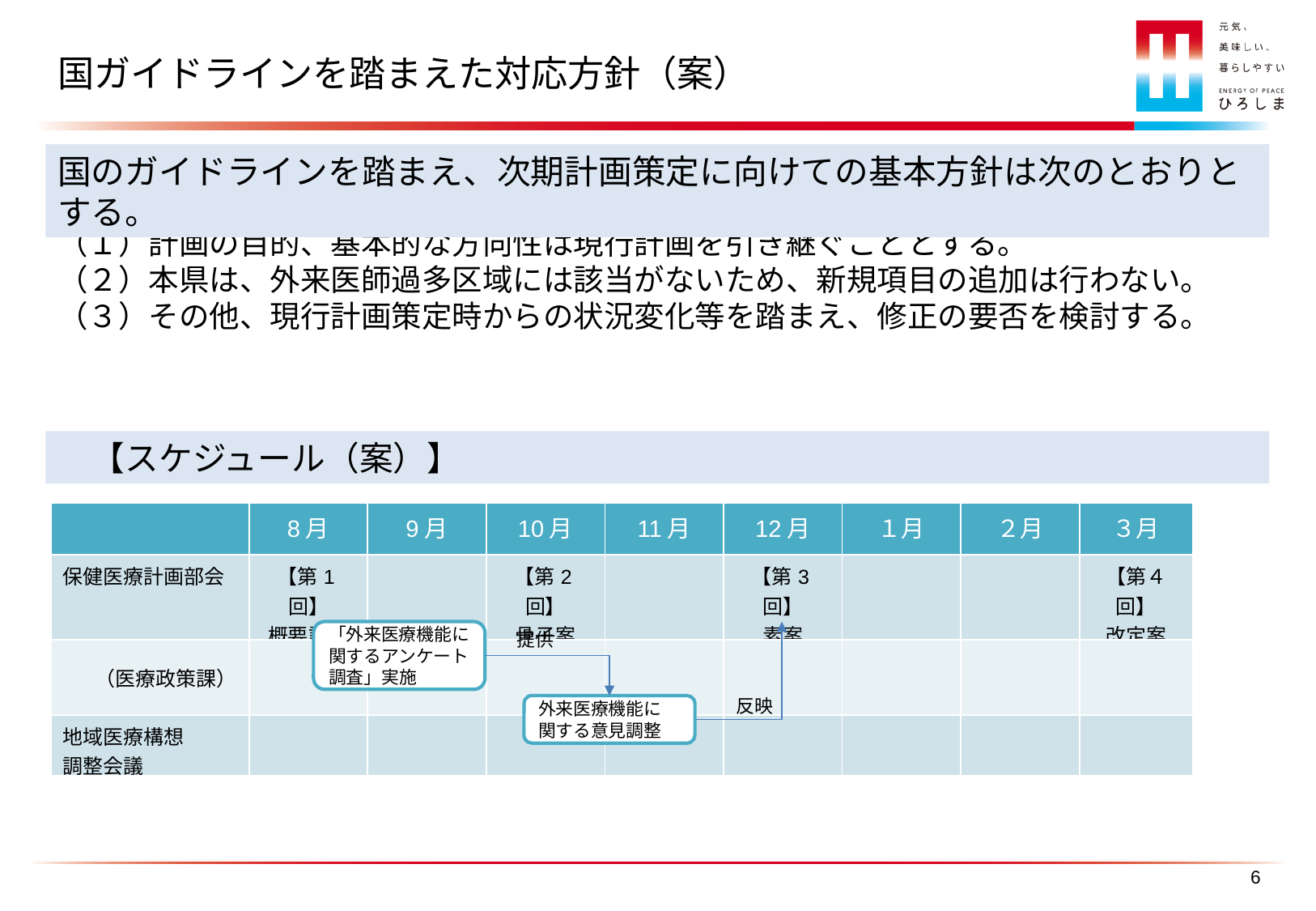

国ガイドラインを踏まえた対応方針（案）
国のガイドラインを踏まえ、次期計画策定に向けての基本方針は次のとおりとする。
（１）計画の目的、基本的な方向性は現行計画を引き継ぐこととする。
（２）本県は、外来医師過多区域には該当がないため、新規項目の追加は行わない。
（３）その他、現行計画策定時からの状況変化等を踏まえ、修正の要否を検討する。
　【スケジュール（案）】
|  | 8月 | 9月 | 10月 | 11月 | 12月 | １月 | ２月 | ３月 |
| --- | --- | --- | --- | --- | --- | --- | --- | --- |
| 保健医療計画部会 | 【第1回】 概要説明 |  | 【第2回】 骨子案 |  | 【第3回】 素案 |  |  | 【第４回】 改定案 |
| （医療政策課） |  |  |  |  |  |  |  |  |
| 地域医療構想 調整会議 |  |  |  |  |  |  |  |  |
「外来医療機能に関するアンケート調査」実施
提供
反映
外来医療機能に
関する意見調整